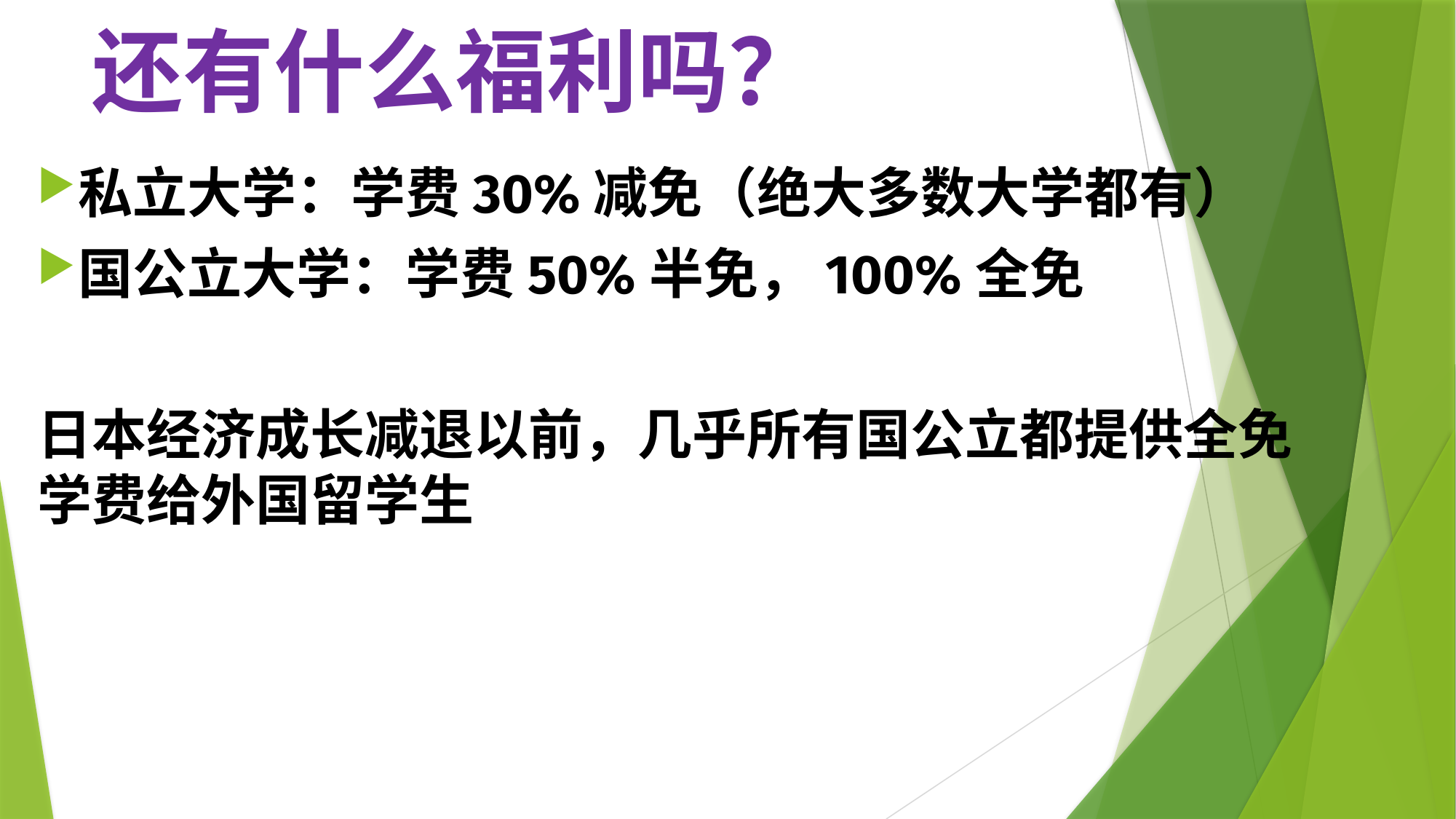

# 还有什么福利吗？
私立大学：学费30%减免（绝大多数大学都有）
国公立大学：学费50%半免，100%全免

日本经济成长减退以前，几乎所有国公立都提供全免学费给外国留学生